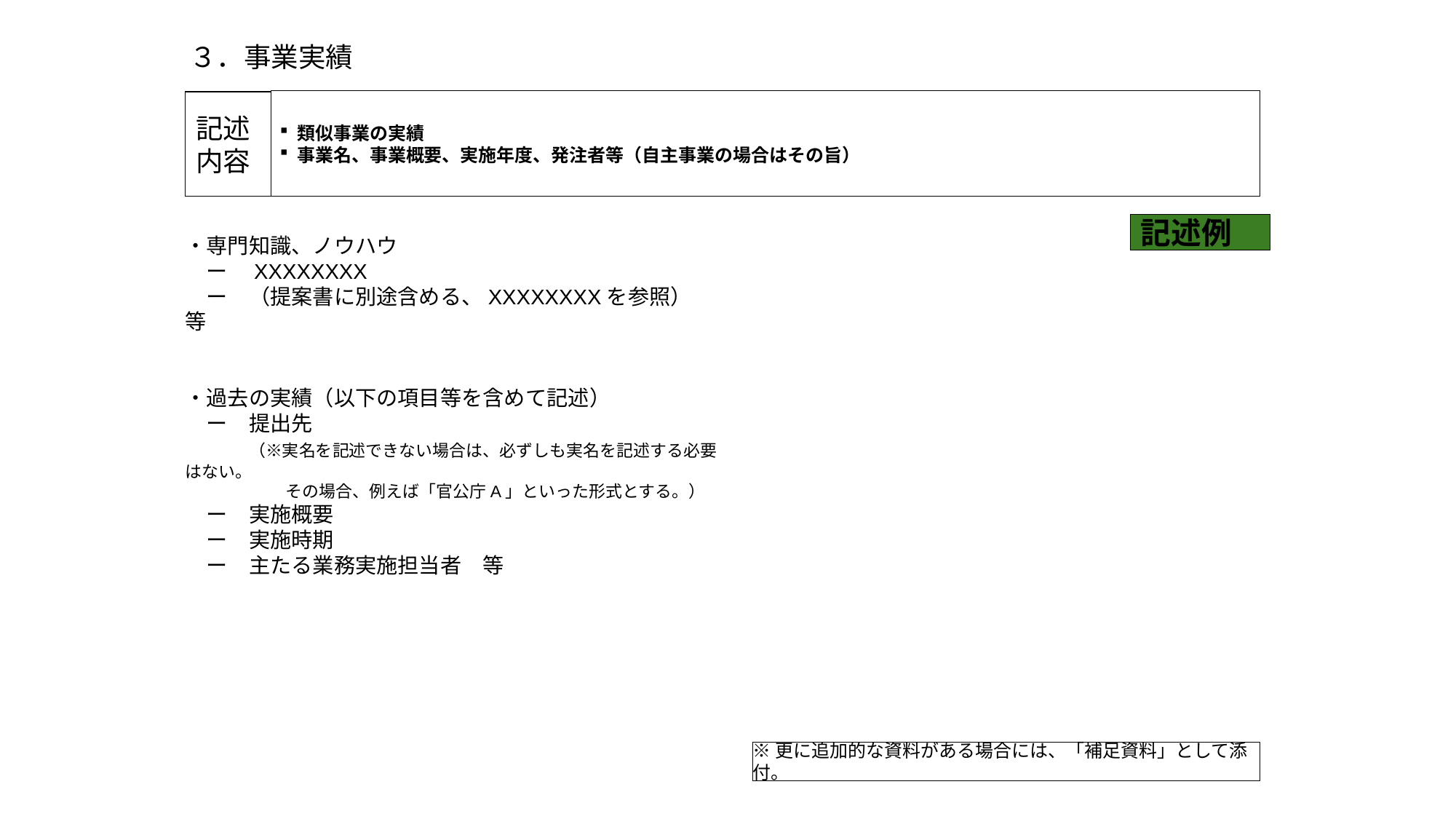

# ３．事業実績
類似事業の実績
事業名、事業概要、実施年度、発注者等（自主事業の場合はその旨）
記述内容
記述例
・専門知識、ノウハウ
　ー　XXXXXXXX
　ー　（提案書に別途含める、XXXXXXXXを参照）　等

・過去の実績（以下の項目等を含めて記述）
　ー　提出先
　　　（※実名を記述できない場合は、必ずしも実名を記述する必要はない。
　　　　　　その場合、例えば「官公庁A」といった形式とする。）
　ー　実施概要
　ー　実施時期
　ー　主たる業務実施担当者　等

※更に追加的な資料がある場合には、「補足資料」として添付。